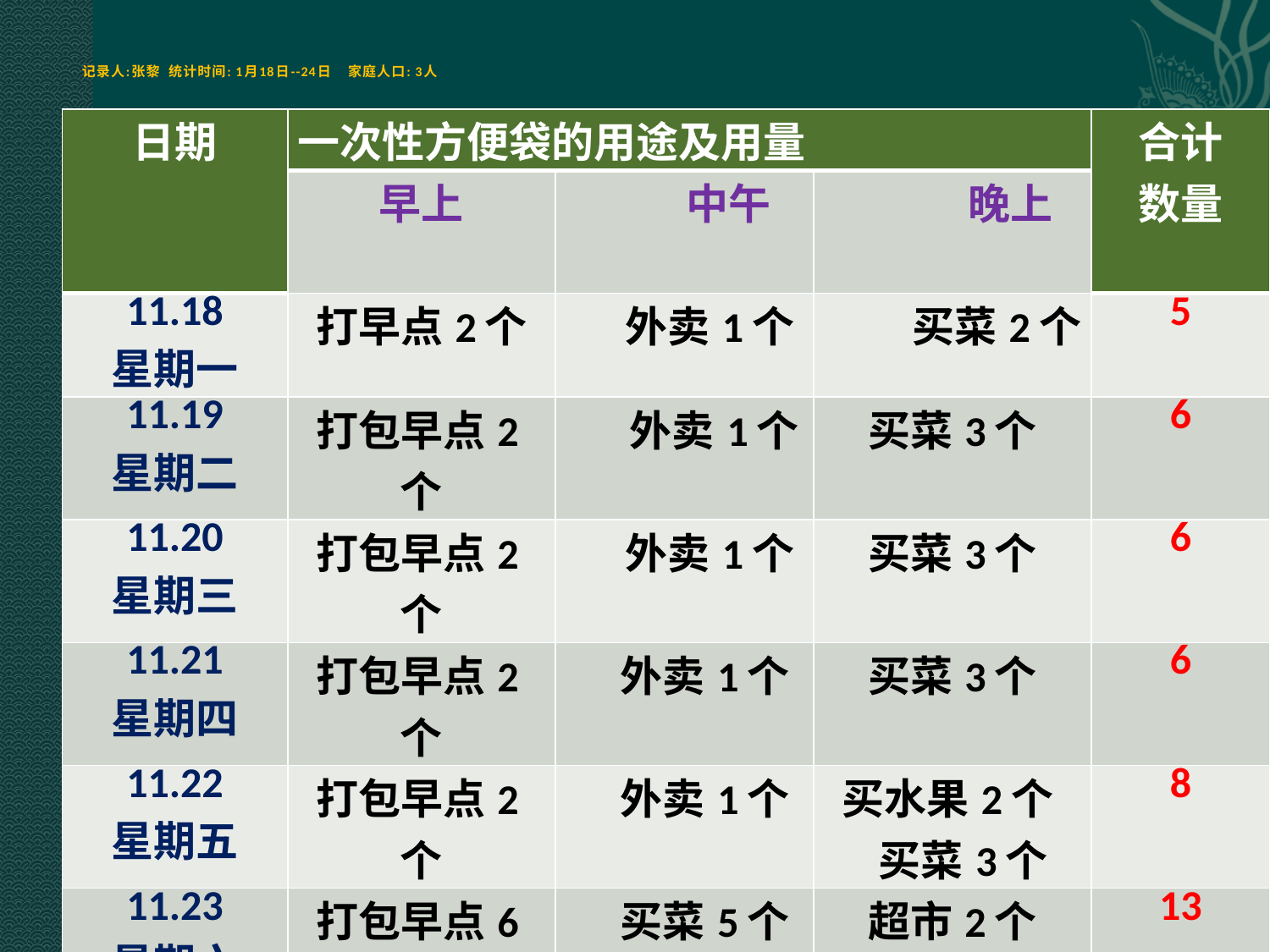

# 记录人:张黎  统计时间: 1月18日--24日    家庭人口: 3人
| 日期 | 一次性方便袋的用途及用量 |  |  | 合计 数量 |
| --- | --- | --- | --- | --- |
|  | 早上 | 中午 | 晚上 |  |
| 11.18 星期一 | 打早点2个 | 外卖1个 | 买菜2个 | 5 |
| 11.19 星期二 | 打包早点2个 | 外卖1个 | 买菜3个 | 6 |
| 11.20 星期三 | 打包早点2个 | 外卖1个 | 买菜3个 | 6 |
| 11.21 星期四 | 打包早点2个 | 外卖1个 | 买菜3个 | 6 |
| 11.22 星期五 | 打包早点2个 | 外卖1个 | 买水果2个 买菜3个 | 8 |
| 11.23 星期六 | 打包早点6个 | 买菜5个 | 超市2个 | 13 |
|  |  | 合计：56个 |  |  |